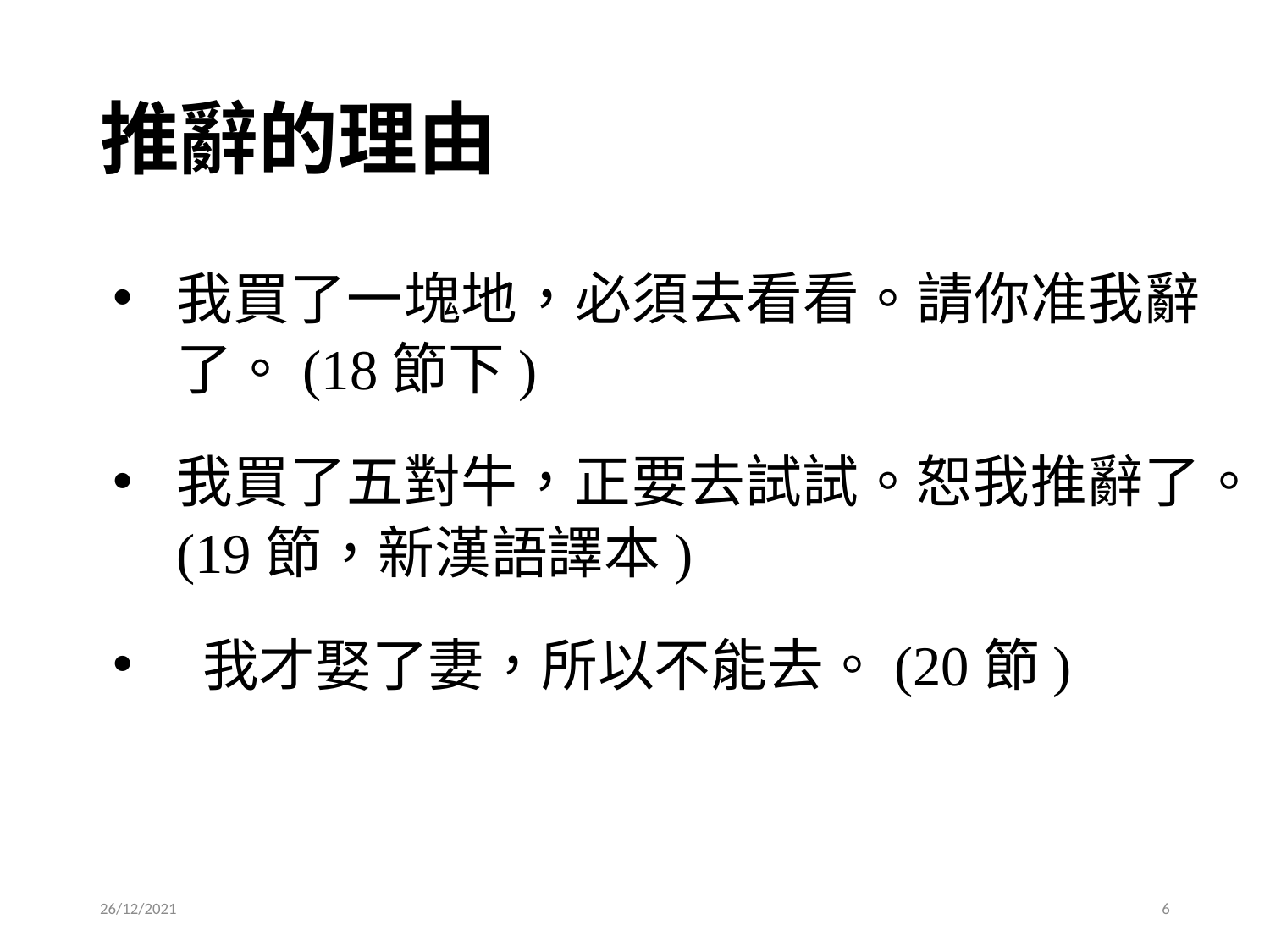

# 推辭的理由
我買了一塊地，必須去看看。請你准我辭了。(18節下)
我買了五對牛，正要去試試。恕我推辭了。(19節，新漢語譯本)
 我才娶了妻，所以不能去。(20節)
26/12/2021

6